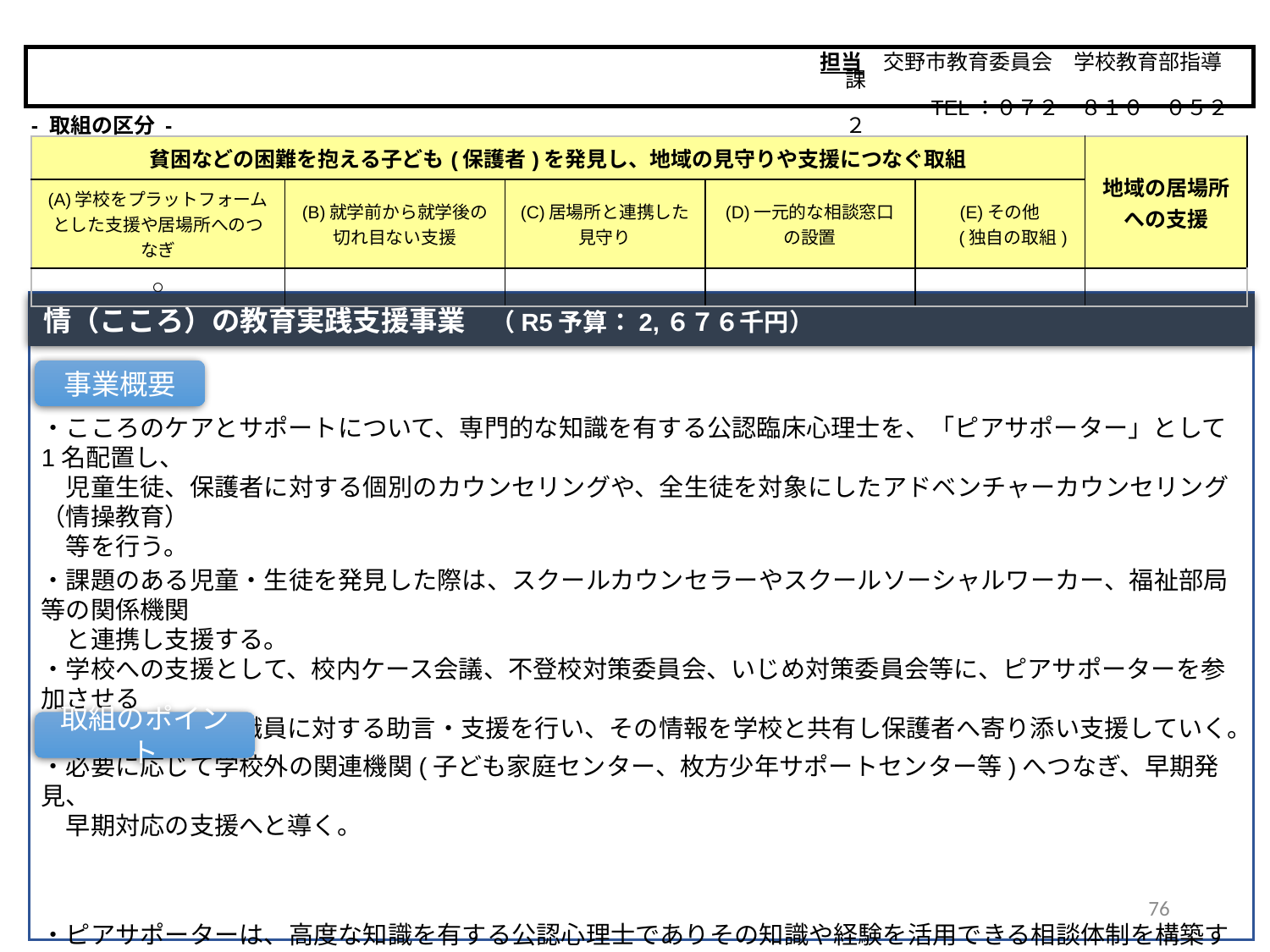

担当　交野市教育委員会　学校教育部指導課
　　　　　TEL：０７２－８１０－０５２２

交野市
- 取組の区分 -
| 貧困などの困難を抱える子ども(保護者)を発見し、地域の見守りや支援につなぐ取組 |  |  |  |  | 地域の居場所 への支援 |
| --- | --- | --- | --- | --- | --- |
| (A)学校をプラットフォームとした支援や居場所へのつなぎ | (B)就学前から就学後の 切れ目ない支援 | (C)居場所と連携した 見守り | (D)一元的な相談窓口 の設置 | (E)その他 　 (独自の取組) |  |
| ○ |  |  |  |  |  |

・こころのケアとサポートについて、専門的な知識を有する公認臨床心理士を、「ピアサポーター」として1名配置し、
　児童生徒、保護者に対する個別のカウンセリングや、全生徒を対象にしたアドベンチャーカウンセリング（情操教育）
　等を行う。

・課題のある児童・生徒を発見した際は、スクールカウンセラーやスクールソーシャルワーカー、福祉部局等の関係機関
　と連携し支援する。
・学校への支援として、校内ケース会議、不登校対策委員会、いじめ対策委員会等に、ピアサポーターを参加させる
　ことにより、教職員に対する助言・支援を行い、その情報を学校と共有し保護者へ寄り添い支援していく。

・必要に応じて学校外の関連機関(子ども家庭センター、枚方少年サポートセンター等)へつなぎ、早期発見、
　早期対応の支援へと導く。

・ピアサポーターは、高度な知識を有する公認心理士でありその知識や経験を活用できる相談体制を構築する。

・課題を有する家庭が孤立することがないよう、その家庭に寄り添った支援をする。また、適切な関連機関につなぐこと
　で手厚い支援を行う。

・学校やPTA、地域の民生委員等と連携を深めることにより、課題をもつ家庭の早期発見をめざす。

情（こころ）の教育実践支援事業　（R5予算：2,６７６千円）
事業概要
取組のポイント
76